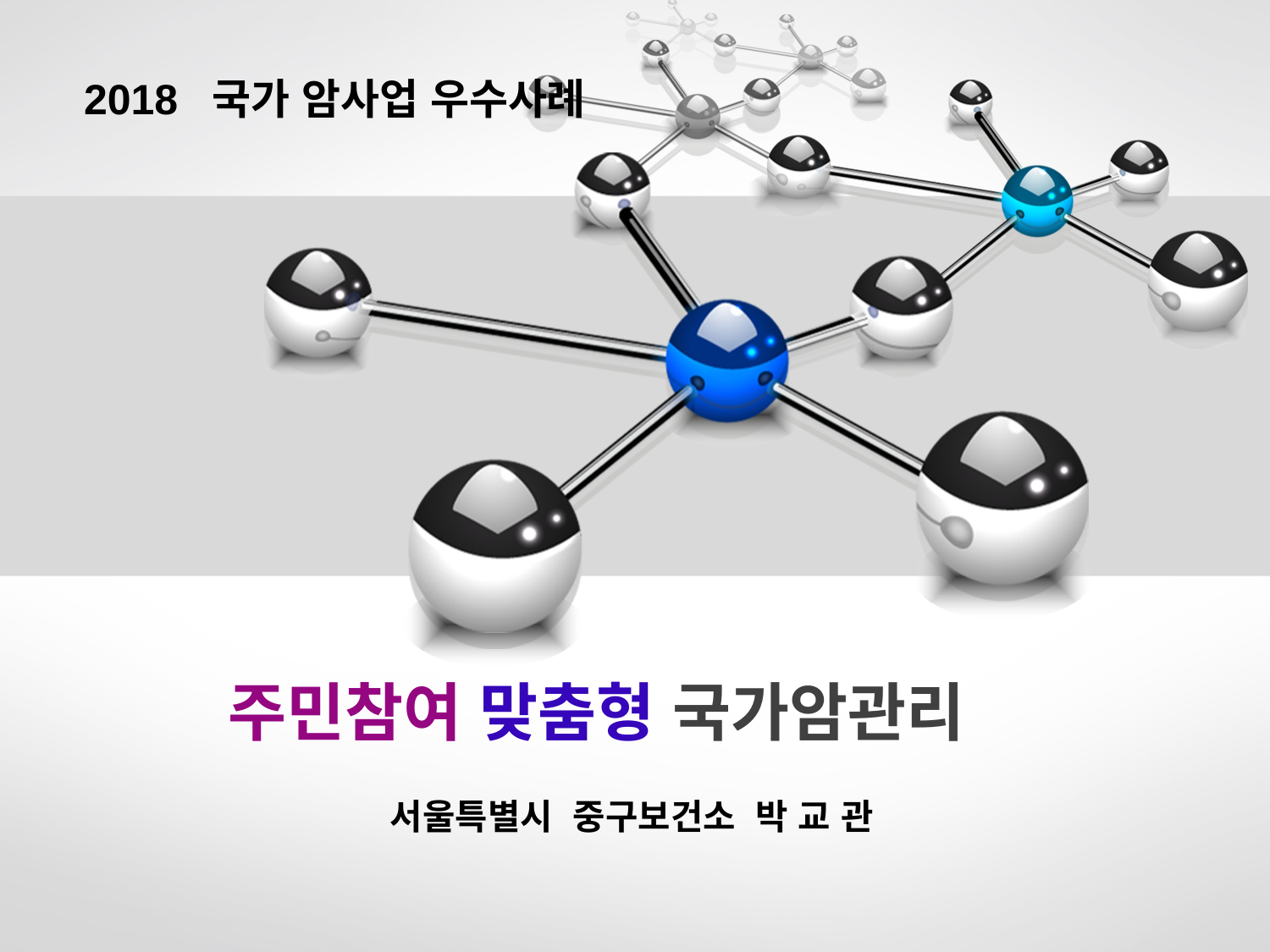

2018  국가 암사업 우수사례
  주민참여 맞춤형 국가암관리
서울특별시  중구보건소  박 교 관